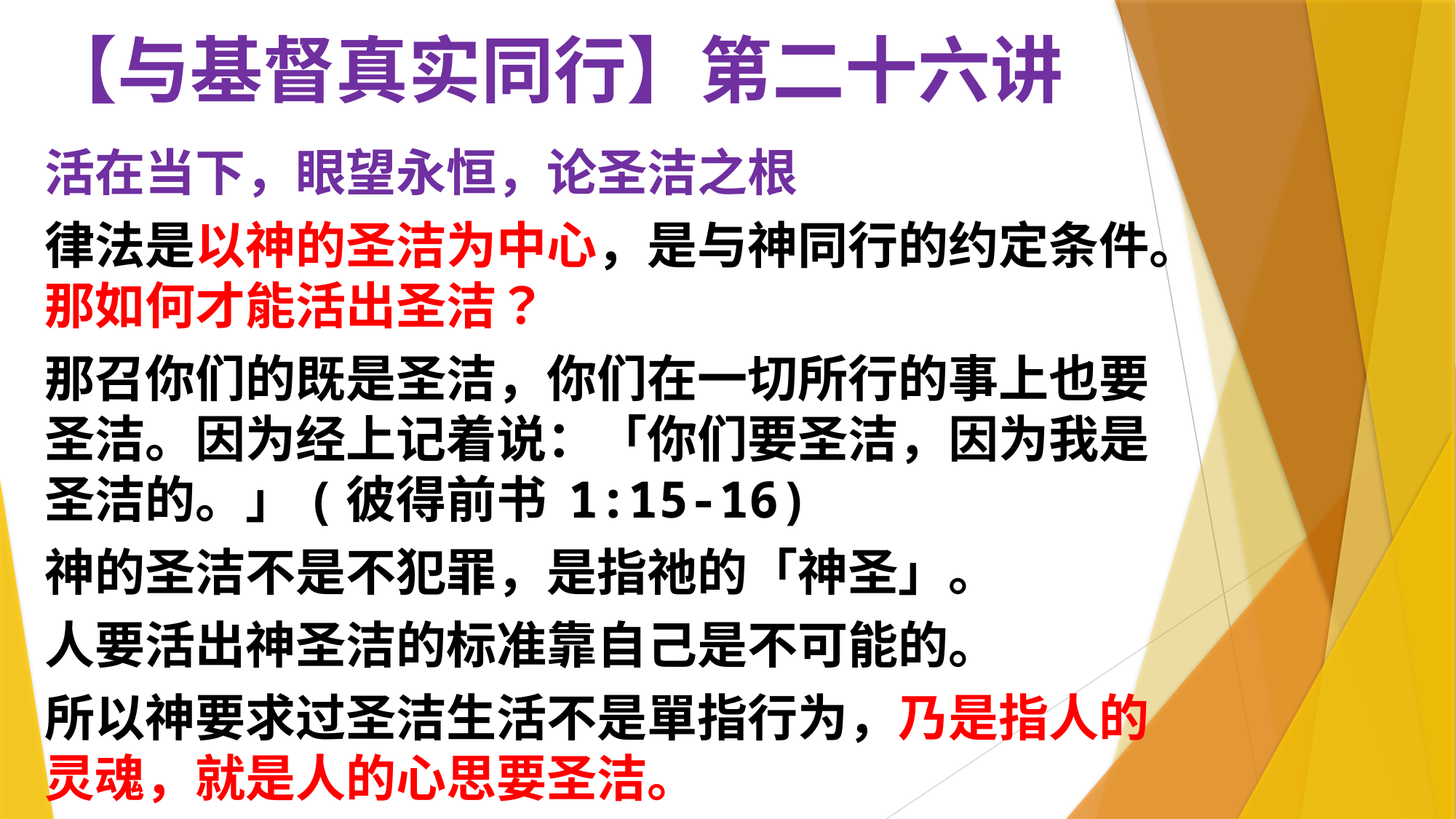

# 【与基督真实同行】第二十六讲
活在当下，眼望永恒，论圣洁之根
律法是以神的圣洁为中心，是与神同行的约定条件。那如何才能活出圣洁？
那召你们的既是圣洁，你们在一切所行的事上也要圣洁。因为经上记着说：「你们要圣洁，因为我是圣洁的。」(彼得前书 1:15-16)
神的圣洁不是不犯罪，是指祂的「神圣」。
人要活出神圣洁的标准靠自己是不可能的。
所以神要求过圣洁生活不是單指行为，乃是指人的灵魂，就是人的心思要圣洁。